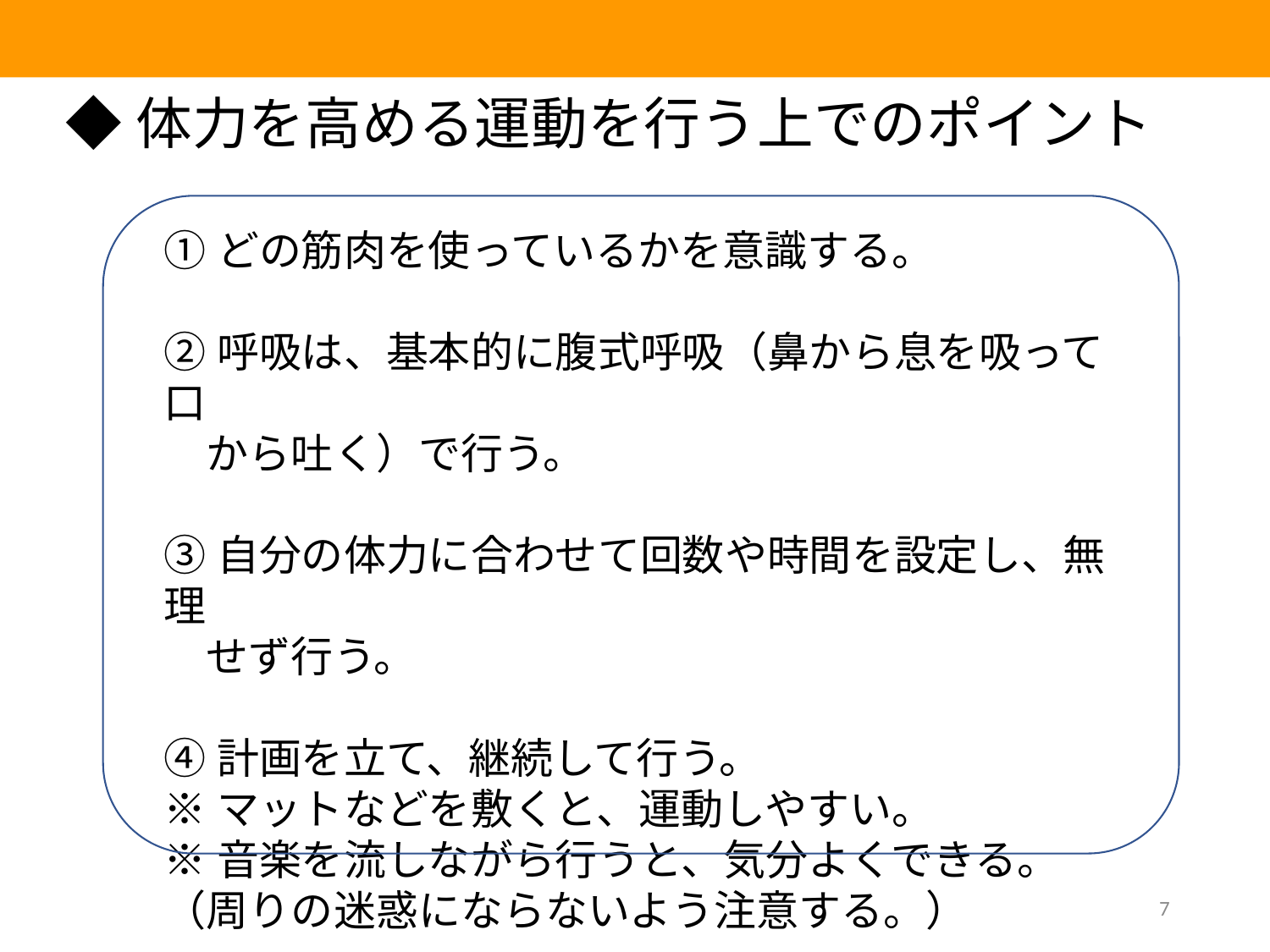

◆体力を高める運動を行う上でのポイント

①どの筋肉を使っているかを意識する。

②呼吸は、基本的に腹式呼吸（鼻から息を吸って口
　から吐く）で行う。

③自分の体力に合わせて回数や時間を設定し、無理
　せず行う。

④計画を立て、継続して行う。
※マットなどを敷くと、運動しやすい。
※音楽を流しながら行うと、気分よくできる。
（周りの迷惑にならないよう注意する。）

7